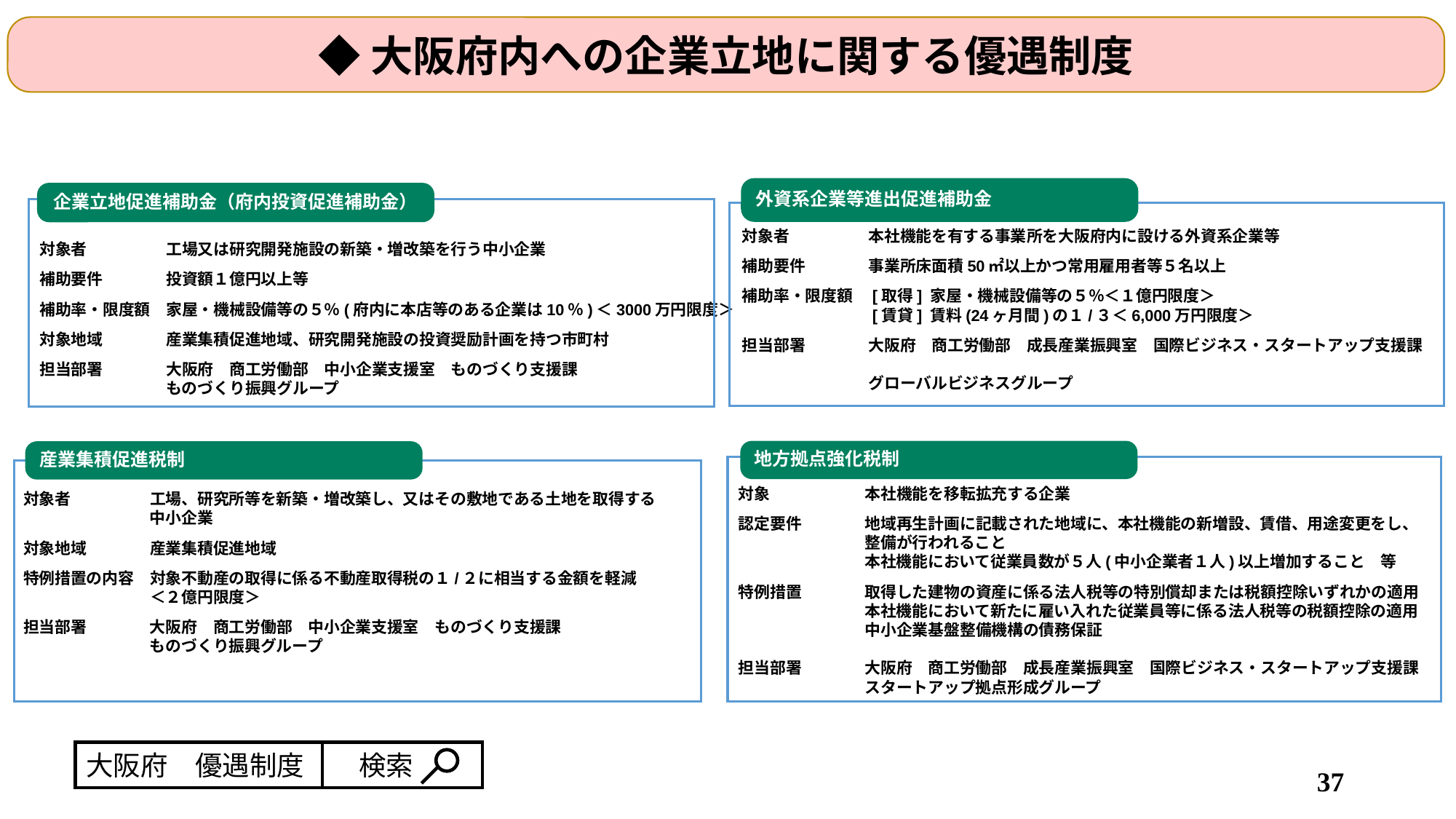

◆大阪府内への企業立地に関する優遇制度
外資系企業等進出促進補助金

対象者　　　　　本社機能を有する事業所を大阪府内に設ける外資系企業等

補助要件　　　　事業所床面積50㎡以上かつ常用雇用者等５名以上

補助率・限度額　[取得] 家屋・機械設備等の５％＜１億円限度＞
　　　　　　　　[賃貸] 賃料(24ヶ月間)の１/３＜6,000万円限度＞

担当部署　　　　大阪府　商工労働部　成長産業振興室　国際ビジネス・スタートアップ支援課
　　　　　　　　グローバルビジネスグループ

企業立地促進補助金（府内投資促進補助金）

対象者　　　　　工場又は研究開発施設の新築・増改築を行う中小企業

補助要件　　　　投資額１億円以上等

補助率・限度額　家屋・機械設備等の５％(府内に本店等のある企業は10％)＜3000万円限度＞

対象地域　　　　産業集積促進地域、研究開発施設の投資奨励計画を持つ市町村

担当部署　　　　大阪府　商工労働部　中小企業支援室　ものづくり支援課
　　　　　　　　ものづくり振興グループ
地方拠点強化税制

対象　　　　　　本社機能を移転拡充する企業

認定要件　　　　地域再生計画に記載された地域に、本社機能の新増設、賃借、用途変更をし、
　　　　　　　　整備が行われること
　　　　　　　　本社機能において従業員数が５人(中小企業者１人)以上増加すること　等

特例措置　　　　取得した建物の資産に係る法人税等の特別償却または税額控除いずれかの適用
　　　　　　　　本社機能において新たに雇い入れた従業員等に係る法人税等の税額控除の適用
　　　　　　　　中小企業基盤整備機構の債務保証

担当部署　　　　大阪府　商工労働部　成長産業振興室　国際ビジネス・スタートアップ支援課
　　　　　　　　スタートアップ拠点形成グループ

産業集積促進税制

対象者　　　　　工場、研究所等を新築・増改築し、又はその敷地である土地を取得する
　　　　　　　　中小企業

対象地域　　　　産業集積促進地域

特例措置の内容　対象不動産の取得に係る不動産取得税の１/２に相当する金額を軽減
　　　　　　　　＜２億円限度＞

担当部署　　　　大阪府　商工労働部　中小企業支援室　ものづくり支援課
　　　　　　　　ものづくり振興グループ

大阪府　優遇制度　　検索

37